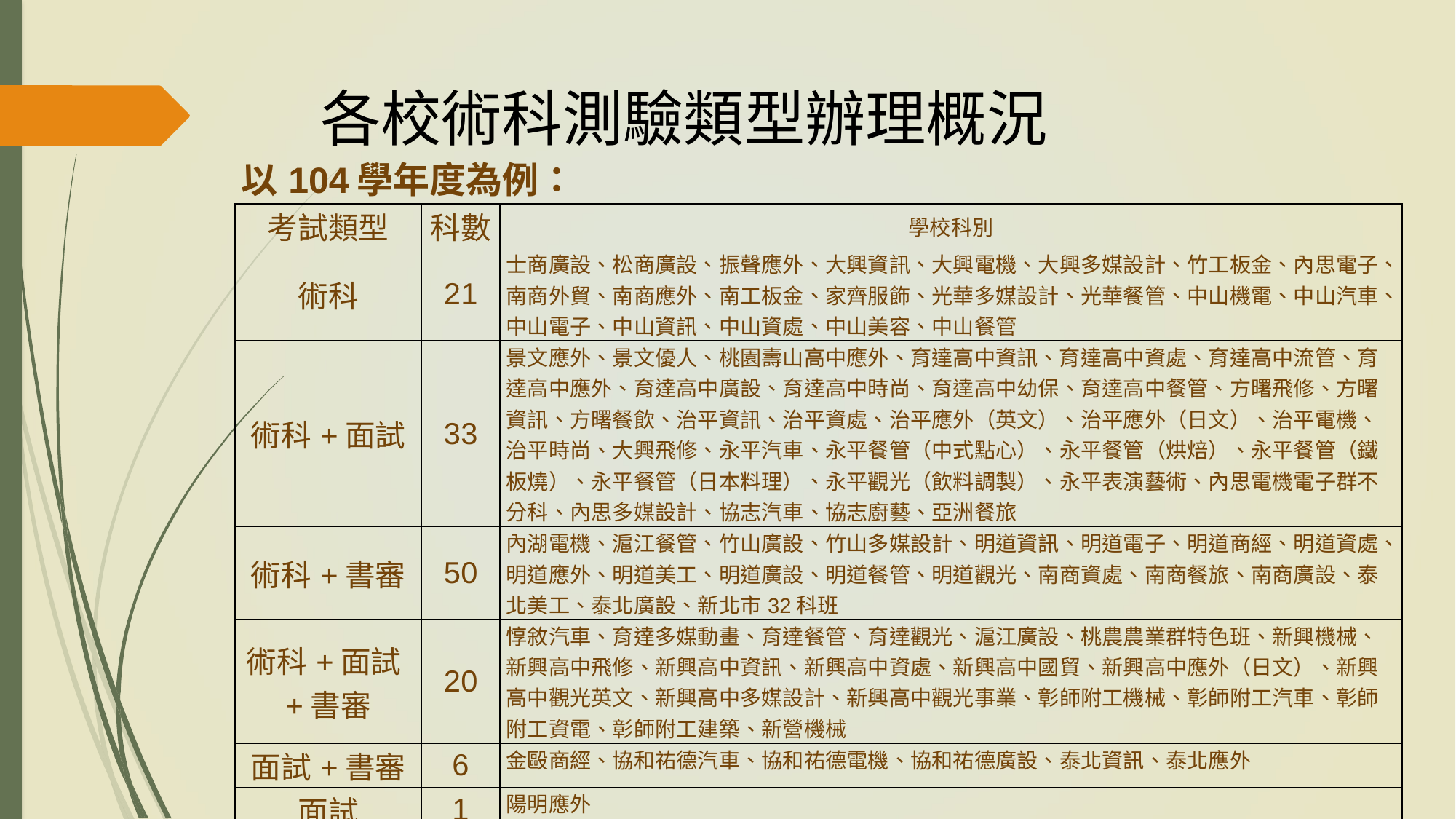

# 各校術科測驗類型辦理概況
| 以104學年度為例： |  |  |
| --- | --- | --- |
| 考試類型 | 科數 | 學校科別 |
| 術科 | 21 | 士商廣設、松商廣設、振聲應外、大興資訊、大興電機、大興多媒設計、竹工板金、內思電子、南商外貿、南商應外、南工板金、家齊服飾、光華多媒設計、光華餐管、中山機電、中山汽車、中山電子、中山資訊、中山資處、中山美容、中山餐管 |
| 術科+面試 | 33 | 景文應外、景文優人、桃園壽山高中應外、育達高中資訊、育達高中資處、育達高中流管、育達高中應外、育達高中廣設、育達高中時尚、育達高中幼保、育達高中餐管、方曙飛修、方曙資訊、方曙餐飲、治平資訊、治平資處、治平應外（英文）、治平應外（日文）、治平電機、治平時尚、大興飛修、永平汽車、永平餐管（中式點心）、永平餐管（烘焙）、永平餐管（鐵板燒）、永平餐管（日本料理）、永平觀光（飲料調製）、永平表演藝術、內思電機電子群不分科、內思多媒設計、協志汽車、協志廚藝、亞洲餐旅 |
| 術科+書審 | 50 | 內湖電機、滬江餐管、竹山廣設、竹山多媒設計、明道資訊、明道電子、明道商經、明道資處、明道應外、明道美工、明道廣設、明道餐管、明道觀光、南商資處、南商餐旅、南商廣設、泰北美工、泰北廣設、新北市32科班 |
| 術科+面試+書審 | 20 | 惇敘汽車、育達多媒動畫、育達餐管、育達觀光、滬江廣設、桃農農業群特色班、新興機械、新興高中飛修、新興高中資訊、新興高中資處、新興高中國貿、新興高中應外（日文）、新興高中觀光英文、新興高中多媒設計、新興高中觀光事業、彰師附工機械、彰師附工汽車、彰師附工資電、彰師附工建築、新營機械 |
| 面試+書審 | 6 | 金毆商經、協和祐德汽車、協和祐德電機、協和祐德廣設、泰北資訊、泰北應外 |
| 面試 | 1 | 陽明應外 |
| 合計 | 131 |  |